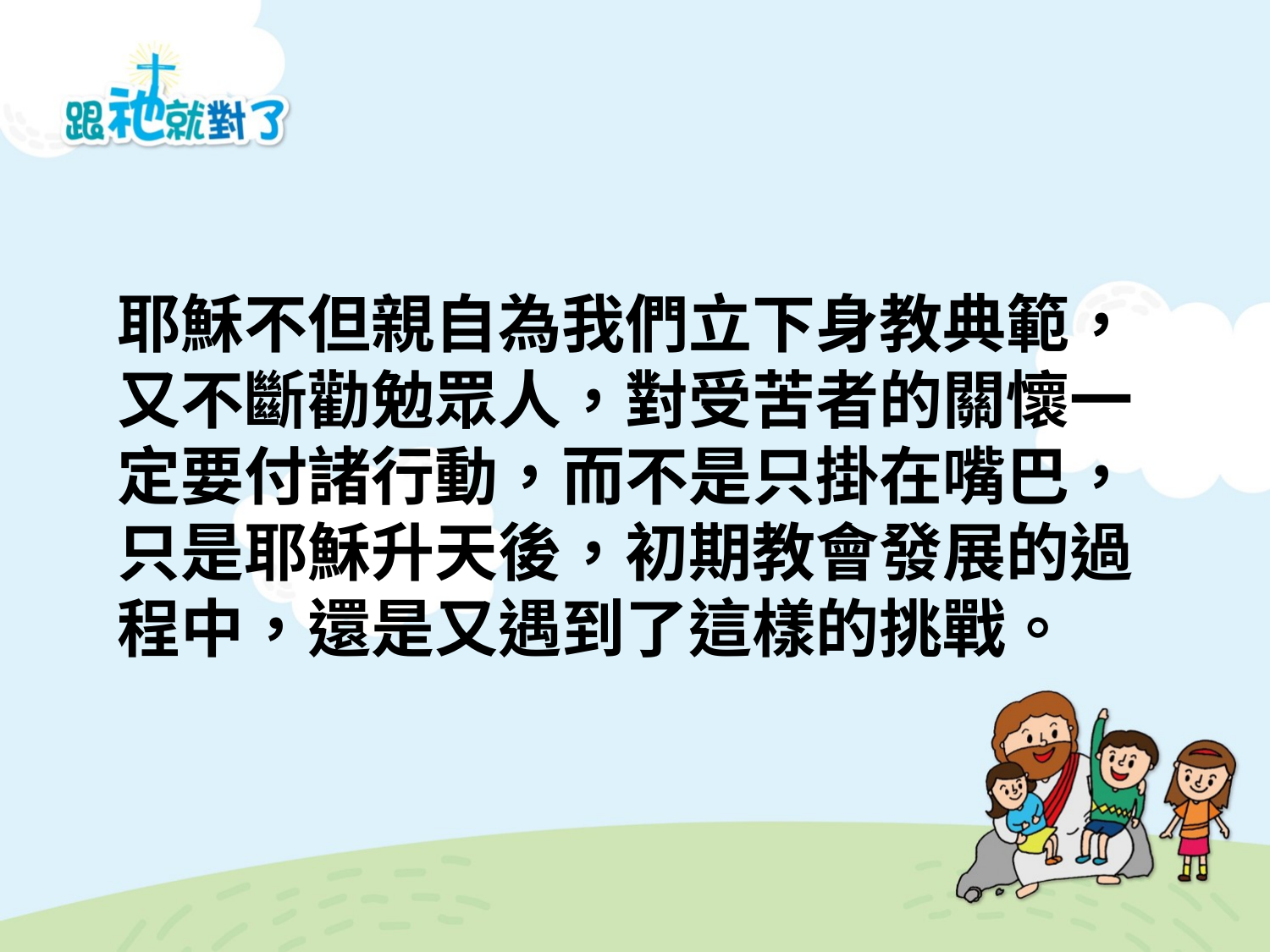

耶穌不但親自為我們立下身教典範，又不斷勸勉眾人，對受苦者的關懷一定要付諸行動，而不是只掛在嘴巴，只是耶穌升天後，初期教會發展的過程中，還是又遇到了這樣的挑戰。